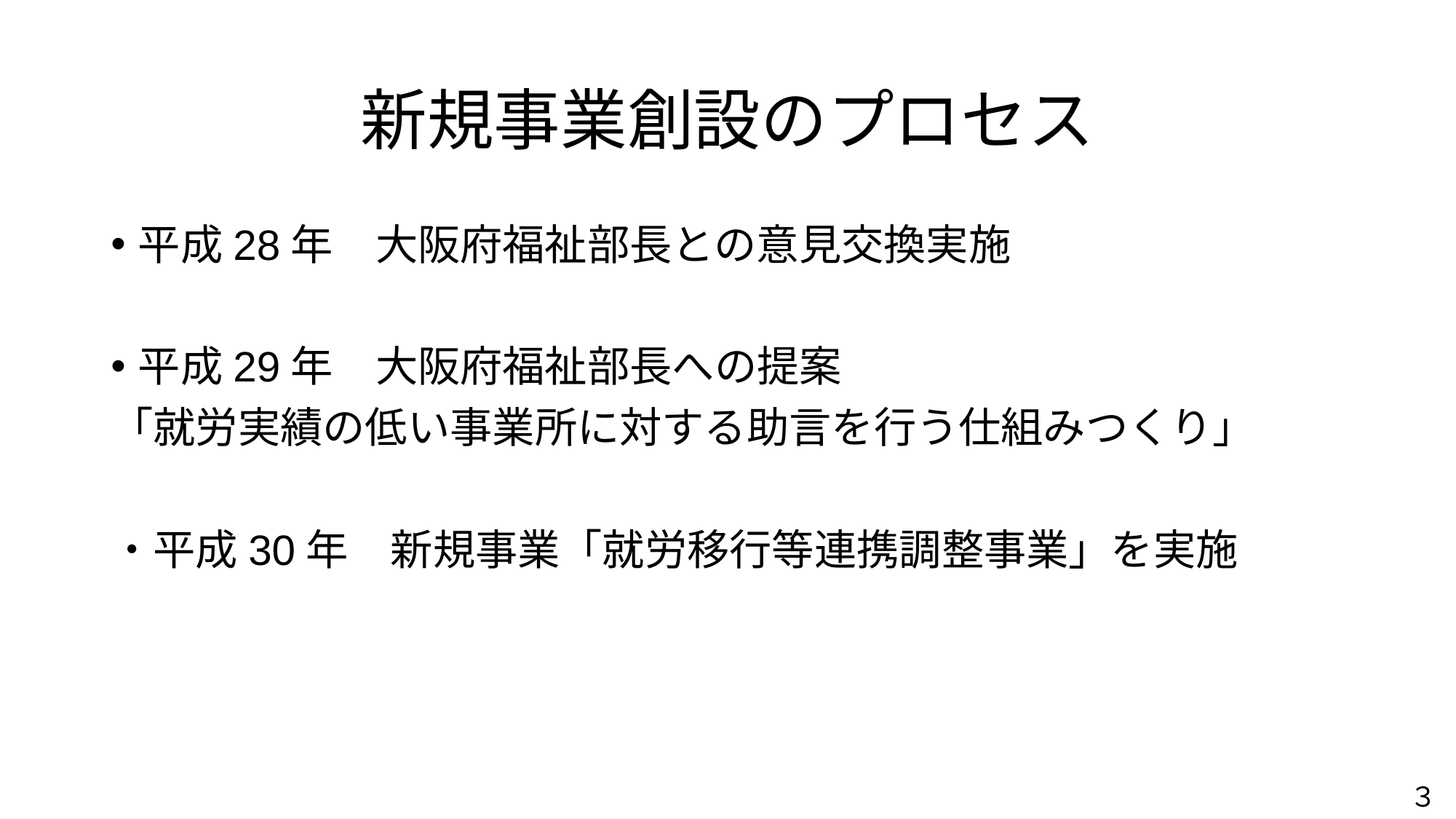

# 新規事業創設のプロセス
平成28年　大阪府福祉部長との意見交換実施

平成29年　大阪府福祉部長への提案
「就労実績の低い事業所に対する助言を行う仕組みつくり」

・平成30年　新規事業「就労移行等連携調整事業」を実施
３